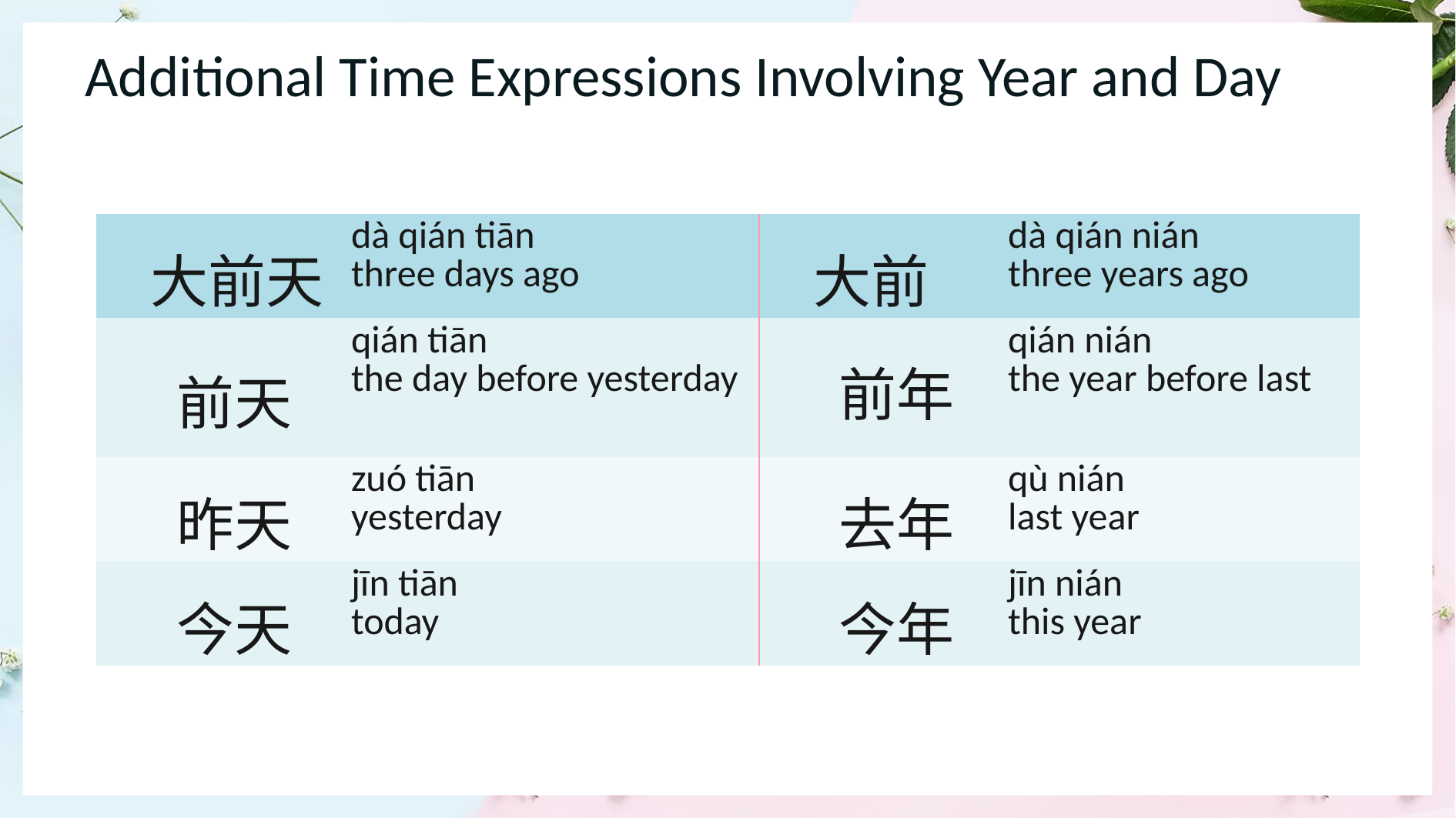

Additional Time Expressions Involving Year and Day
| 大前天 | dà qián tiān three days ago | 大前年 | dà qián nián three years ago |
| --- | --- | --- | --- |
| 前天 | qián tiān the day before yesterday | 前年 | qián nián the year before last |
| 昨天 | zuó tiān yesterday | 去年 | qù nián last year |
| 今天 | jīn tiān today | 今年 | jīn nián this year |
1